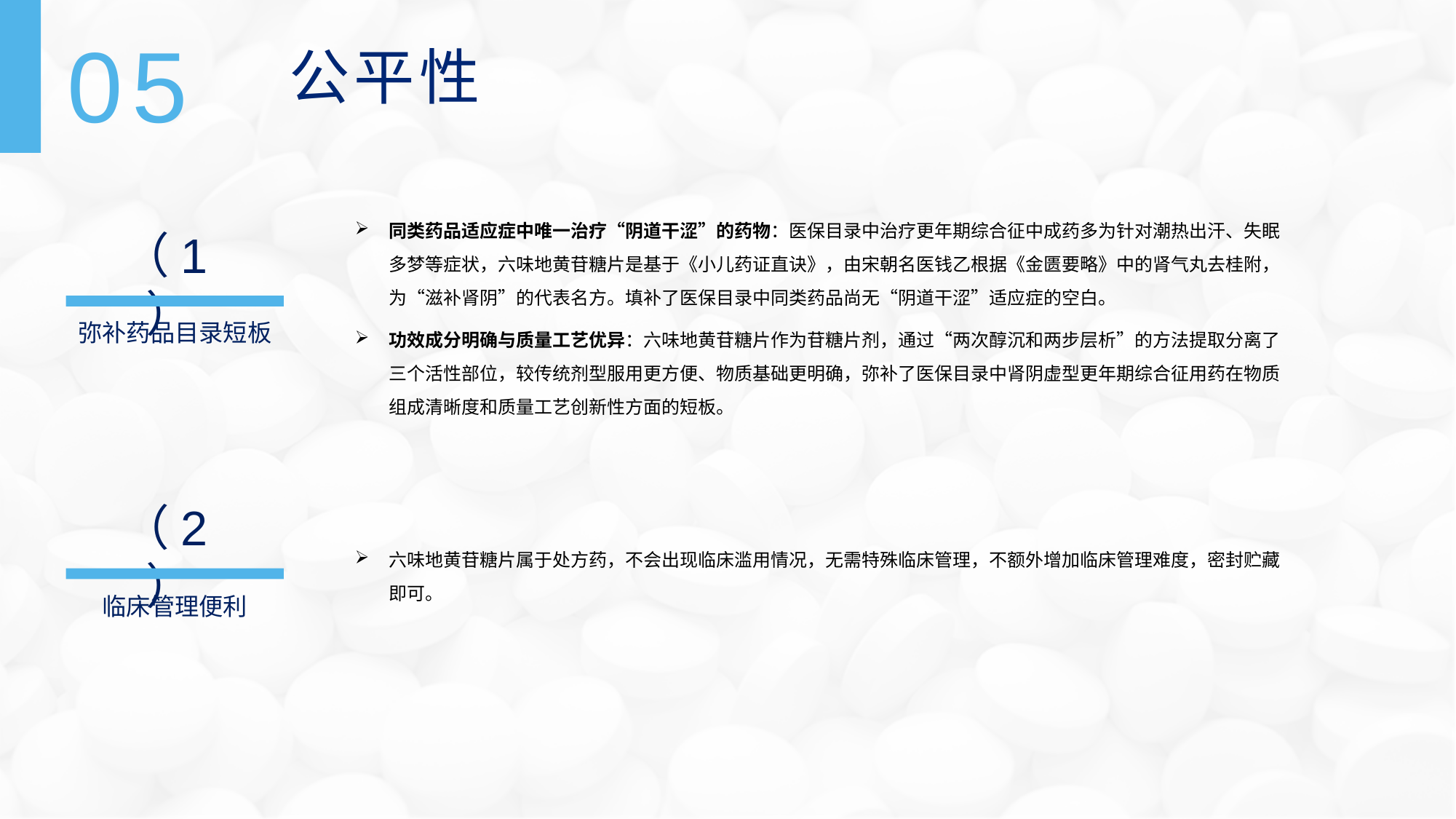

05
公平性
同类药品适应症中唯一治疗“阴道干涩”的药物：医保目录中治疗更年期综合征中成药多为针对潮热出汗、失眠多梦等症状，六味地黄苷糖片是基于《小儿药证直诀》，由宋朝名医钱乙根据《金匮要略》中的肾气丸去桂附，为“滋补肾阴”的代表名方。填补了医保目录中同类药品尚无“阴道干涩”适应症的空白。
功效成分明确与质量工艺优异：六味地黄苷糖片作为苷糖片剂，通过“两次醇沉和两步层析”的方法提取分离了三个活性部位，较传统剂型服用更方便、物质基础更明确，弥补了医保目录中肾阴虚型更年期综合征用药在物质组成清晰度和质量工艺创新性方面的短板。

（1）

弥补药品目录短板
（2）
六味地黄苷糖片属于处方药，不会出现临床滥用情况，无需特殊临床管理，不额外增加临床管理难度，密封贮藏即可。

临床管理便利
12